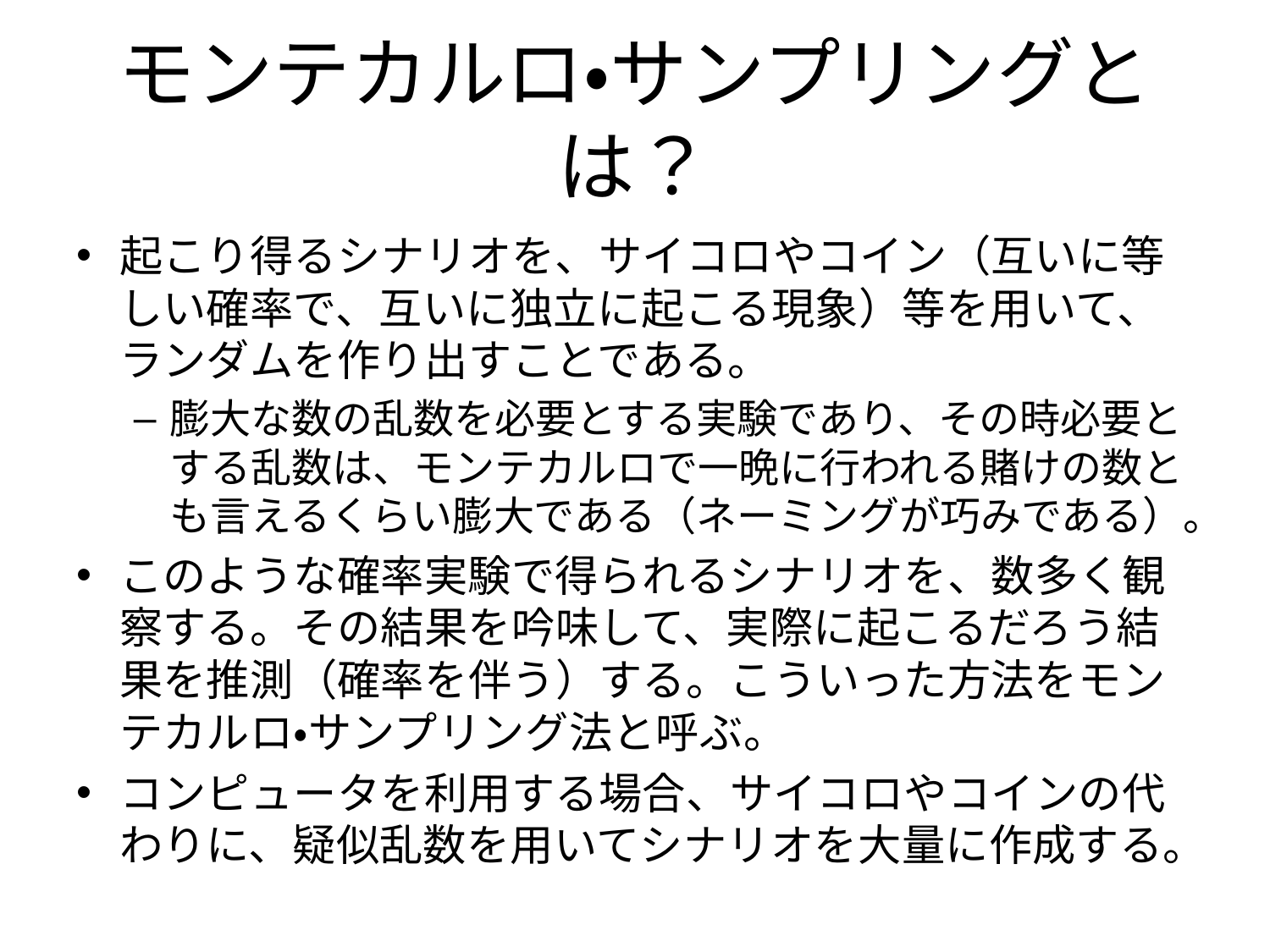

# モンテカルロ・サンプリングとは？
起こり得るシナリオを、サイコロやコイン（互いに等しい確率で、互いに独立に起こる現象）等を用いて、ランダムを作り出すことである。
膨大な数の乱数を必要とする実験であり、その時必要とする乱数は、モンテカルロで一晩に行われる賭けの数とも言えるくらい膨大である（ネーミングが巧みである）。
このような確率実験で得られるシナリオを、数多く観察する。その結果を吟味して、実際に起こるだろう結果を推測（確率を伴う）する。こういった方法をモンテカルロ・サンプリング法と呼ぶ。
コンピュータを利用する場合、サイコロやコインの代わりに、疑似乱数を用いてシナリオを大量に作成する。